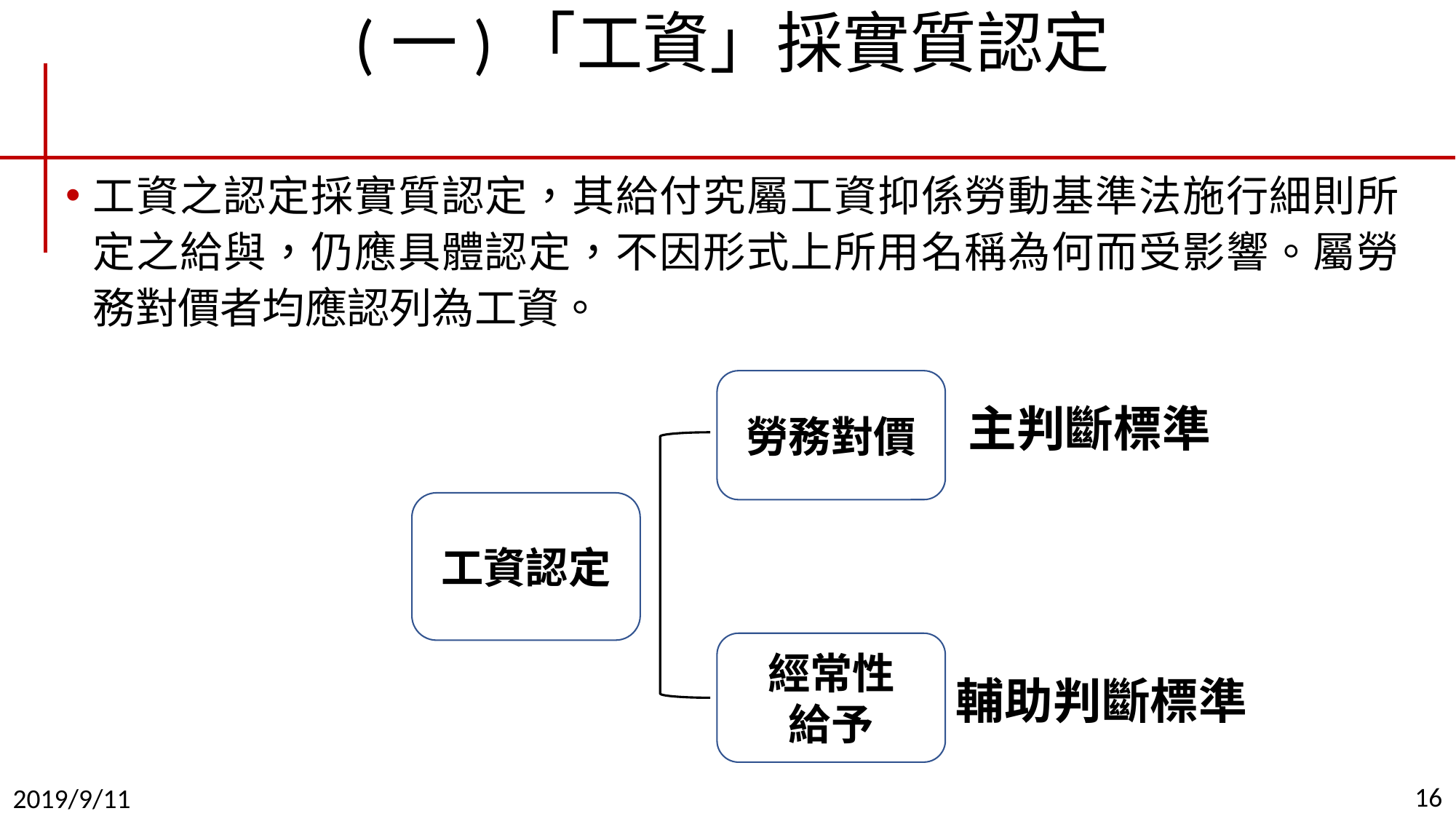

# (一)「工資」採實質認定
工資之認定採實質認定，其給付究屬工資抑係勞動基準法施行細則所定之給與，仍應具體認定，不因形式上所用名稱為何而受影響。屬勞務對價者均應認列為工資。
勞務對價
主判斷標準

工資認定
經常性
給予
輔助判斷標準
16
2019/9/11